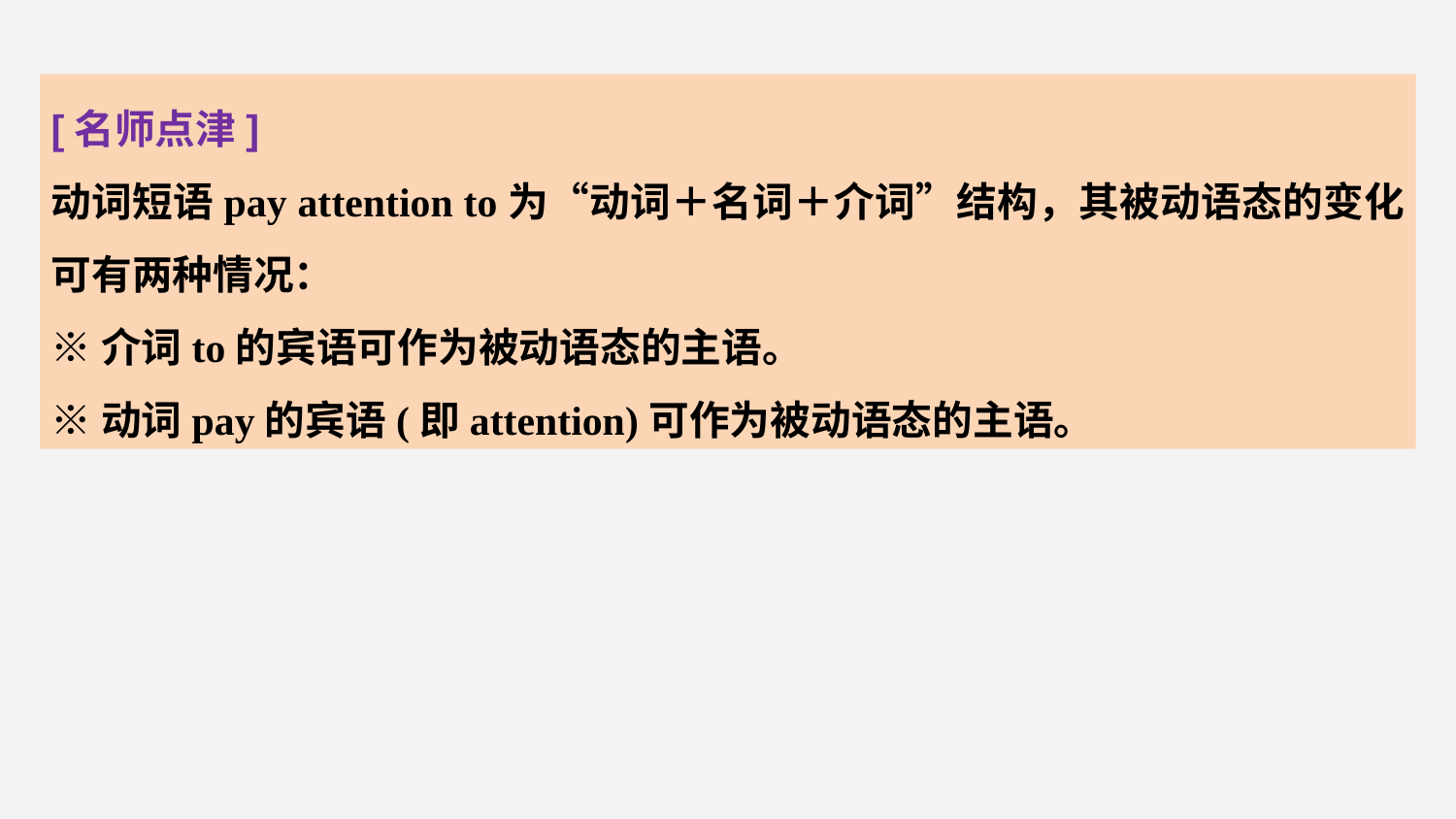

[名师点津]
动词短语pay attention to为“动词＋名词＋介词”结构，其被动语态的变化可有两种情况：
※介词to的宾语可作为被动语态的主语。
※动词pay的宾语(即attention)可作为被动语态的主语。